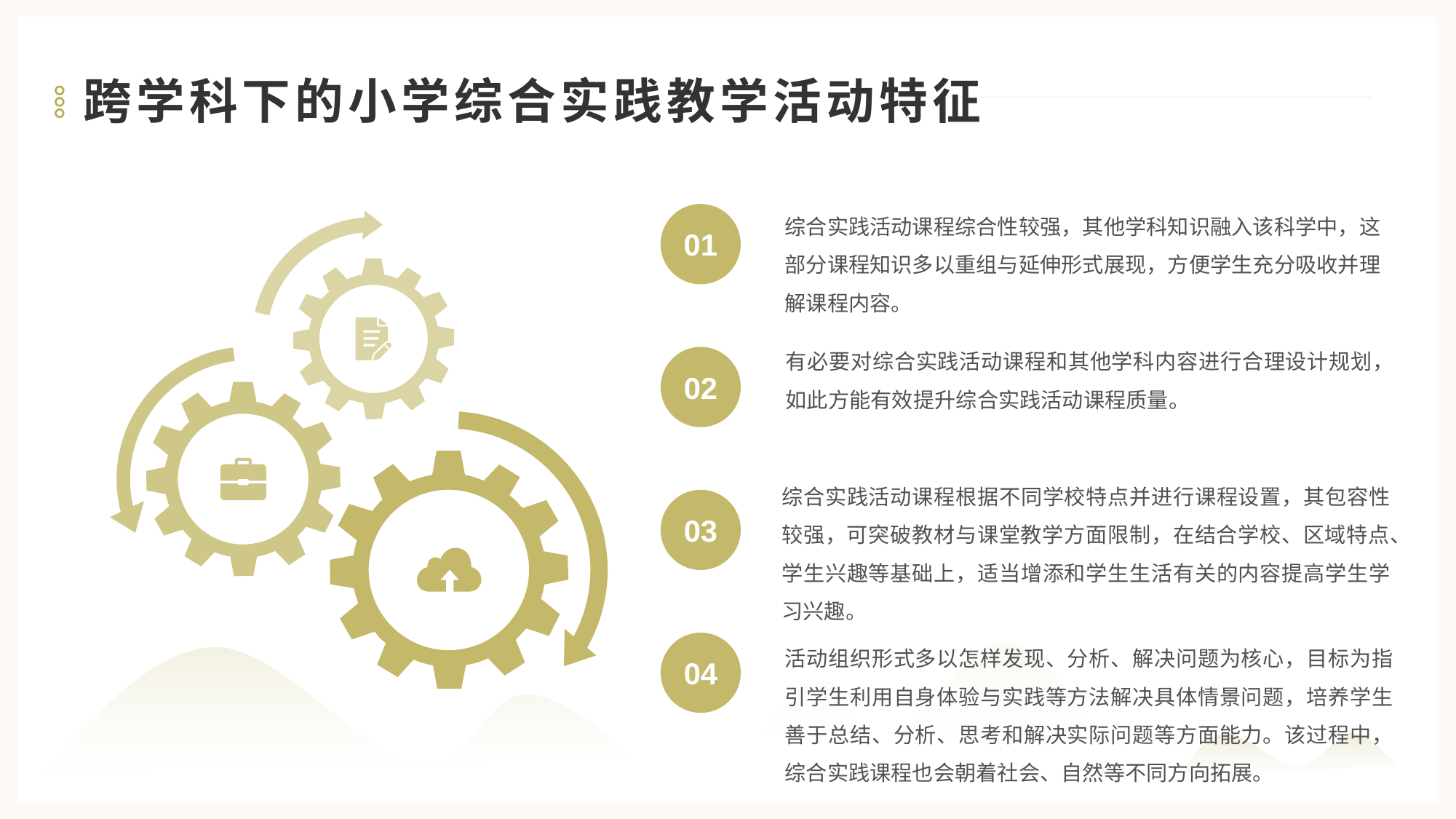

# 跨学科下的小学综合实践教学活动特征
综合实践活动课程综合性较强，其他学科知识融入该科学中，这部分课程知识多以重组与延伸形式展现，方便学生充分吸收并理解课程内容。
01

有必要对综合实践活动课程和其他学科内容进行合理设计规划，如此方能有效提升综合实践活动课程质量。

02

综合实践活动课程根据不同学校特点并进行课程设置，其包容性较强，可突破教材与课堂教学方面限制，在结合学校、区域特点、学生兴趣等基础上，适当增添和学生生活有关的内容提高学生学习兴趣。
03

04
活动组织形式多以怎样发现、分析、解决问题为核心，目标为指引学生利用自身体验与实践等方法解决具体情景问题，培养学生善于总结、分析、思考和解决实际问题等方面能力。该过程中，综合实践课程也会朝着社会、自然等不同方向拓展。